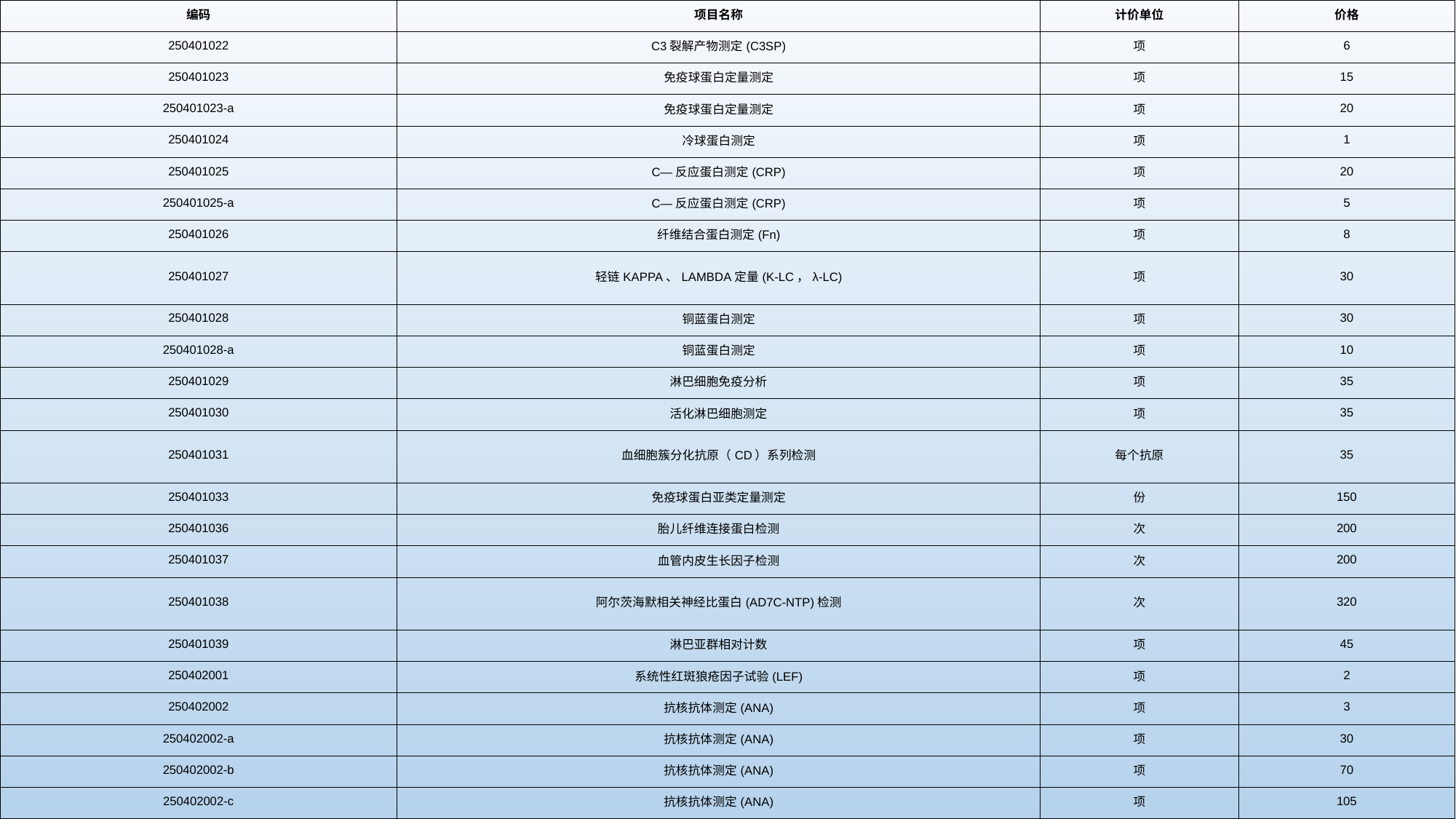

| 编码 | 项目名称 | 计价单位 | 价格 |
| --- | --- | --- | --- |
| 250401022 | C3裂解产物测定(C3SP) | 项 | 6 |
| 250401023 | 免疫球蛋白定量测定 | 项 | 15 |
| 250401023-a | 免疫球蛋白定量测定 | 项 | 20 |
| 250401024 | 冷球蛋白测定 | 项 | 1 |
| 250401025 | C—反应蛋白测定(CRP) | 项 | 20 |
| 250401025-a | C—反应蛋白测定(CRP) | 项 | 5 |
| 250401026 | 纤维结合蛋白测定(Fn) | 项 | 8 |
| 250401027 | 轻链KAPPA、LAMBDA定量(K-LC，λ-LC) | 项 | 30 |
| 250401028 | 铜蓝蛋白测定 | 项 | 30 |
| 250401028-a | 铜蓝蛋白测定 | 项 | 10 |
| 250401029 | 淋巴细胞免疫分析 | 项 | 35 |
| 250401030 | 活化淋巴细胞测定 | 项 | 35 |
| 250401031 | 血细胞簇分化抗原（CD）系列检测 | 每个抗原 | 35 |
| 250401033 | 免疫球蛋白亚类定量测定 | 份 | 150 |
| 250401036 | 胎儿纤维连接蛋白检测 | 次 | 200 |
| 250401037 | 血管内皮生长因子检测 | 次 | 200 |
| 250401038 | 阿尔茨海默相关神经比蛋白(AD7C-NTP)检测 | 次 | 320 |
| 250401039 | 淋巴亚群相对计数 | 项 | 45 |
| 250402001 | 系统性红斑狼疮因子试验(LEF) | 项 | 2 |
| 250402002 | 抗核抗体测定(ANA) | 项 | 3 |
| 250402002-a | 抗核抗体测定(ANA) | 项 | 30 |
| 250402002-b | 抗核抗体测定(ANA) | 项 | 70 |
| 250402002-c | 抗核抗体测定(ANA) | 项 | 105 |